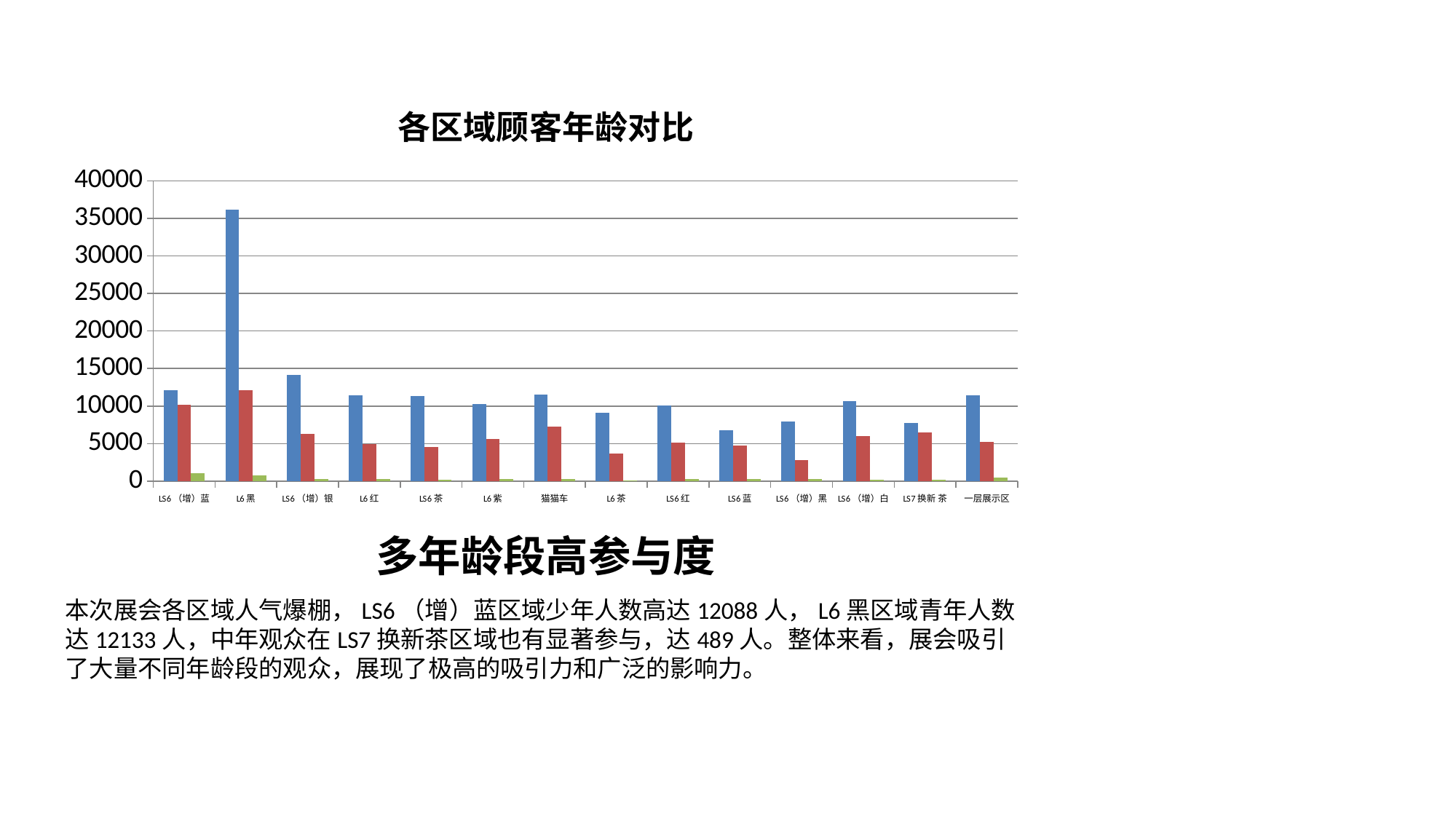

### Chart: 各区域顾客年龄对比

| Category | 少年 | 青年 | 中年 |
|---|---|---|---|
| LS6（增）蓝 | 12088.0 | 10189.0 | 1058.0 |
| L6黑 | 36144.0 | 12133.0 | 800.0 |
| LS6（增）银 | 14181.0 | 6267.0 | 330.0 |
| L6红 | 11454.0 | 4899.0 | 291.0 |
| LS6茶 | 11298.0 | 4529.0 | 189.0 |
| L6紫 | 10259.0 | 5567.0 | 293.0 |
| 猫猫车 | 11552.0 | 7219.0 | 302.0 |
| L6茶 | 9134.0 | 3664.0 | 111.0 |
| LS6红 | 10030.0 | 5111.0 | 240.0 |
| LS6蓝 | 6768.0 | 4751.0 | 283.0 |
| LS6（增）黑 | 7913.0 | 2799.0 | 291.0 |
| LS6（增）白 | 10667.0 | 6051.0 | 184.0 |
| LS7换新 茶 | 7727.0 | 6447.0 | 216.0 |
| 一层展示区 | 11480.0 | 5189.0 | 489.0 |
多年龄段高参与度
本次展会各区域人气爆棚，LS6（增）蓝区域少年人数高达12088人，L6黑区域青年人数达12133人，中年观众在LS7换新茶区域也有显著参与，达489人。整体来看，展会吸引了大量不同年龄段的观众，展现了极高的吸引力和广泛的影响力。